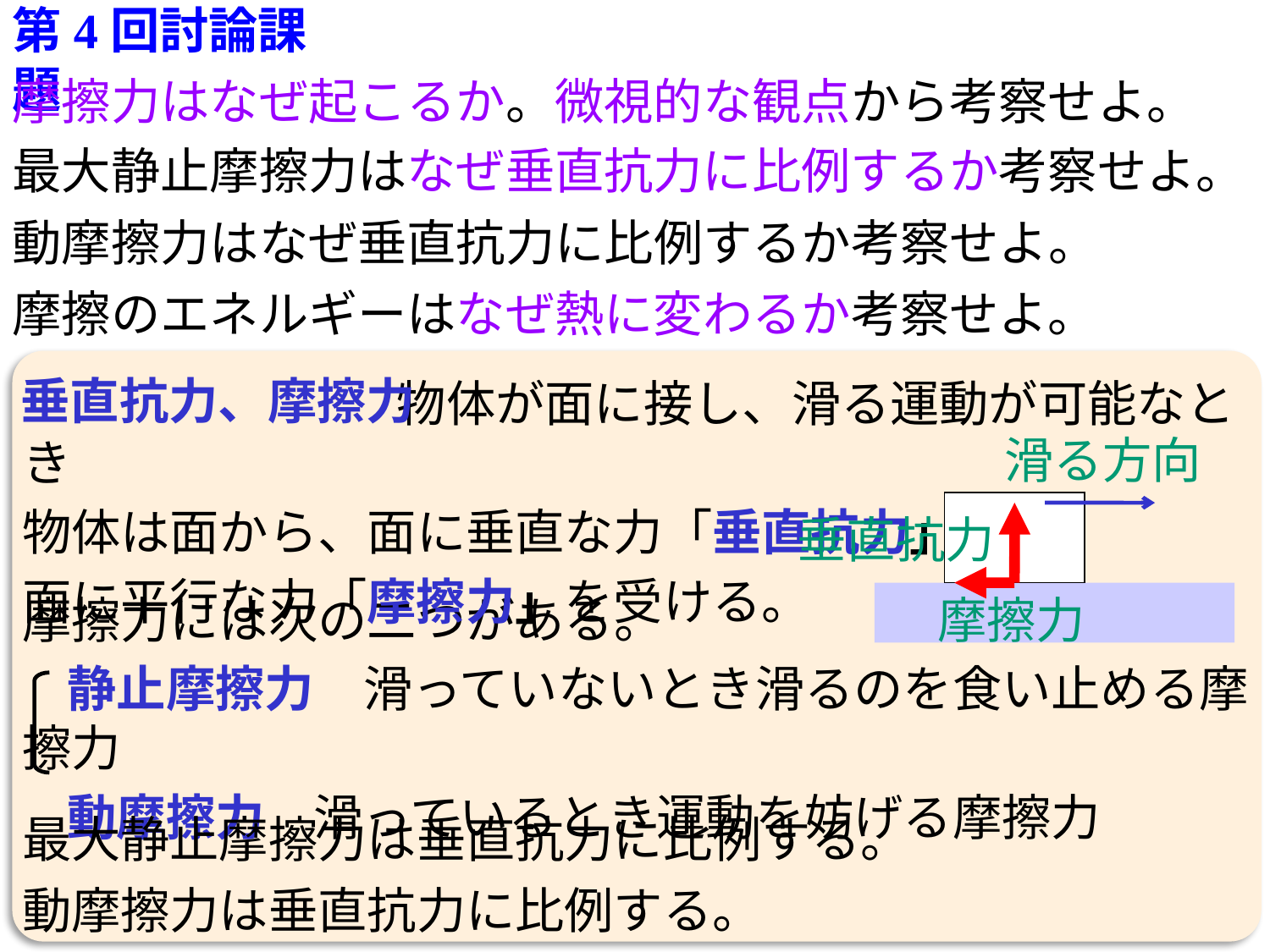

第4回討論課題
摩擦力はなぜ起こるか。微視的な観点から考察せよ。
最大静止摩擦力はなぜ垂直抗力に比例するか考察せよ。
動摩擦力はなぜ垂直抗力に比例するか考察せよ。
摩擦のエネルギーはなぜ熱に変わるか考察せよ。

                                 物体が面に接し、滑る運動が可能なとき
物体は面から、面に垂直な力「垂直抗力」、
面に平行な力「摩擦力」を受ける。
垂直抗力、摩擦力
滑る方向

垂直抗力

摩擦力には次の二つがある。
   静止摩擦力　滑っていないとき滑るのを食い止める摩擦力
   動摩擦力　滑っているとき運動を妨げる摩擦力

摩擦力

最大静止摩擦力は垂直抗力に比例する。
動摩擦力は垂直抗力に比例する。